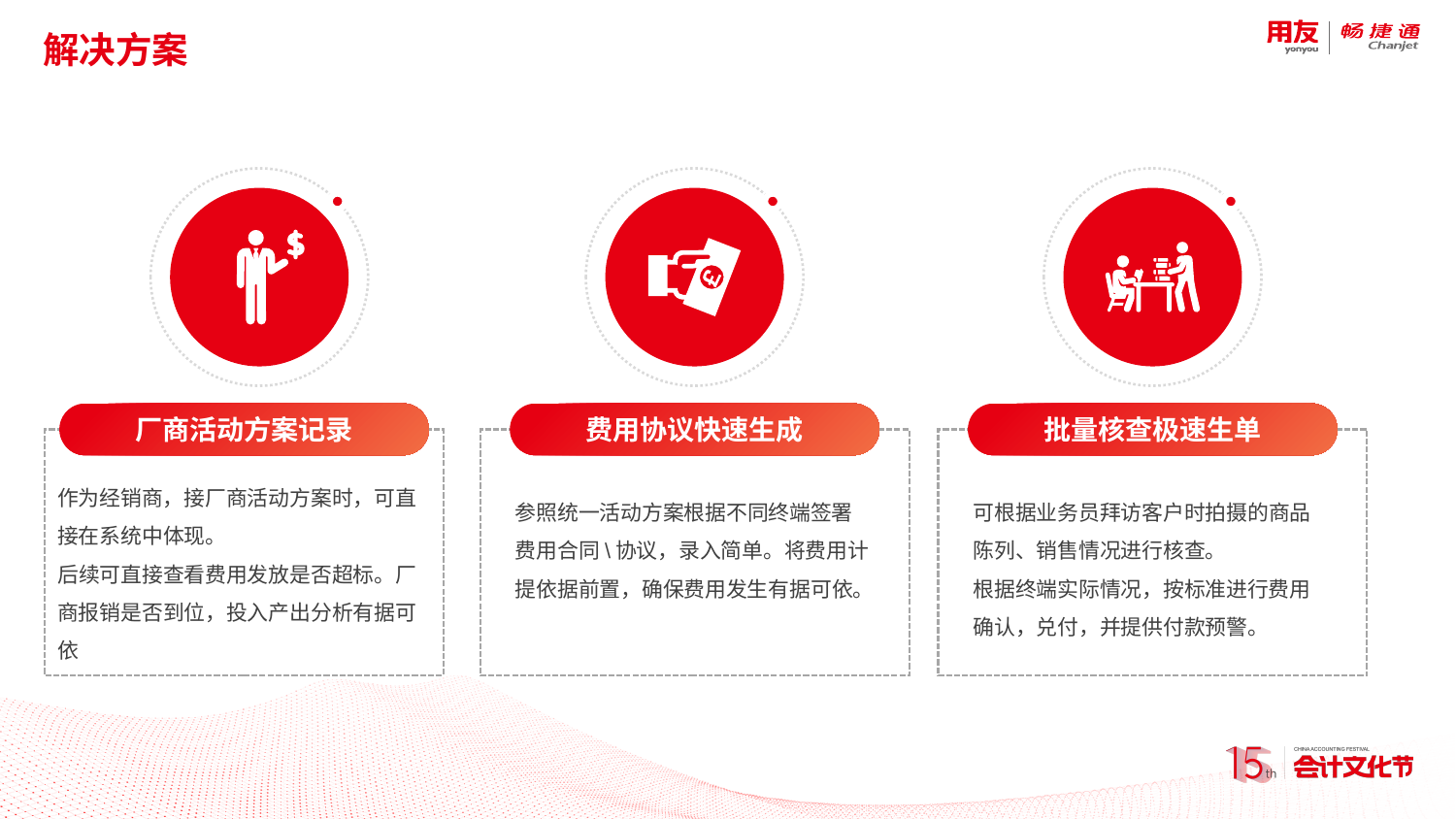

# 解决方案

厂商活动方案记录

费用协议快速生成

批量核查极速生单

作为经销商，接厂商活动方案时，可直接在系统中体现。
后续可直接查看费用发放是否超标。厂商报销是否到位，投入产出分析有据可依
参照统一活动方案根据不同终端签署费用合同\协议，录入简单。将费用计提依据前置，确保费用发生有据可依。
可根据业务员拜访客户时拍摄的商品陈列、销售情况进行核查。
根据终端实际情况，按标准进行费用确认，兑付，并提供付款预警。